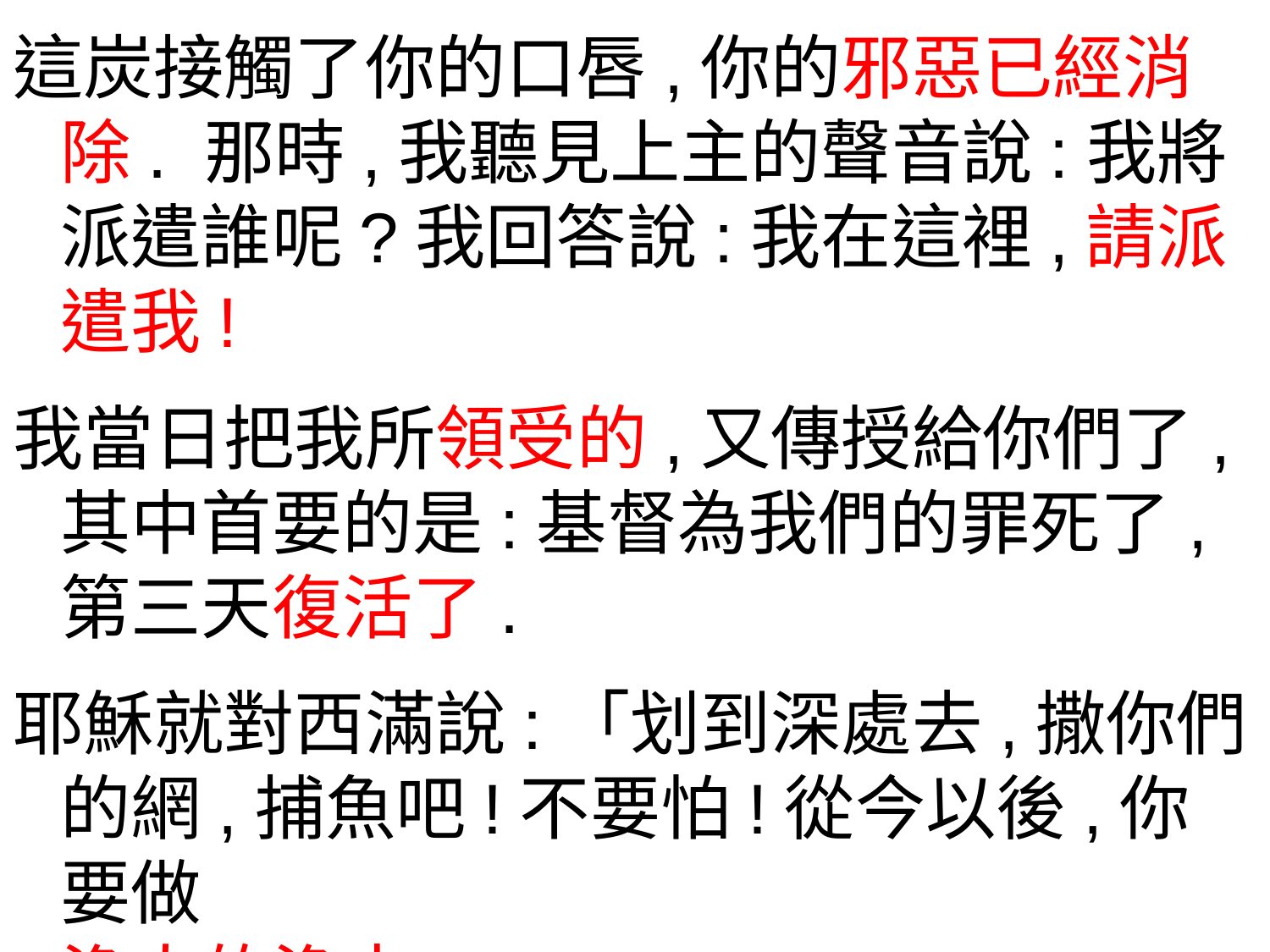

這炭接觸了你的口唇,你的邪惡已經消除. 那時,我聽見上主的聲音說:我將派遣誰呢?我回答說:我在這裡,請派遣我!
我當日把我所領受的,又傳授給你們了,其中首要的是:基督為我們的罪死了,第三天復活了.
耶穌就對西滿說:「划到深處去,撒你們的網,捕魚吧!不要怕!從今以後,你要做
漁人的漁夫!」